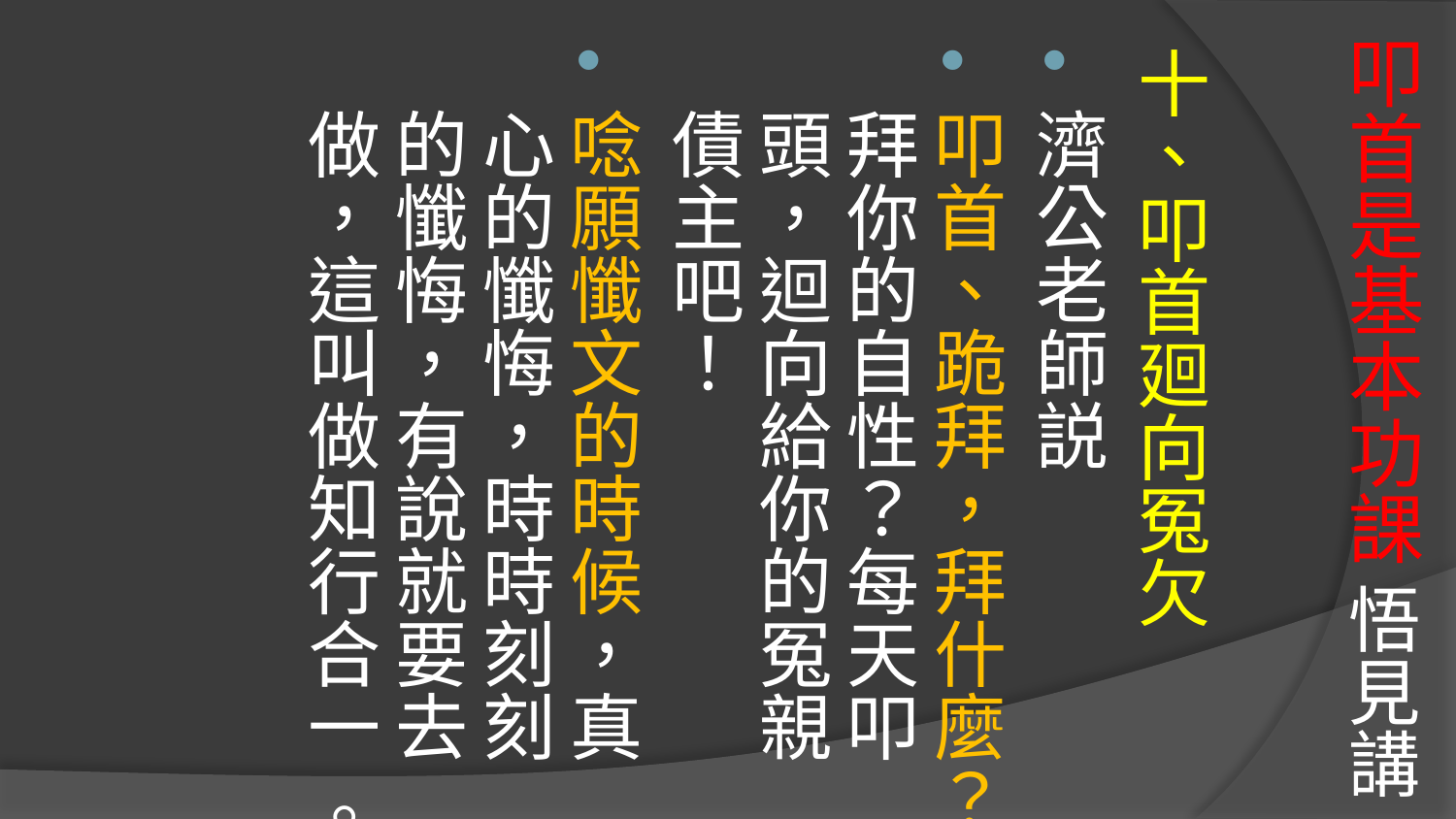

十、叩首廻向冤欠
濟公老師説
叩首、跪拜，拜什麼？拜你的自性？每天叩頭，迴向給你的冤親債主吧！
唸願懺文的時候，真心的懺悔，時時刻刻的懺悔，有說就要去做，這叫做知行合一 。
# 叩首是基本功課 悟見講